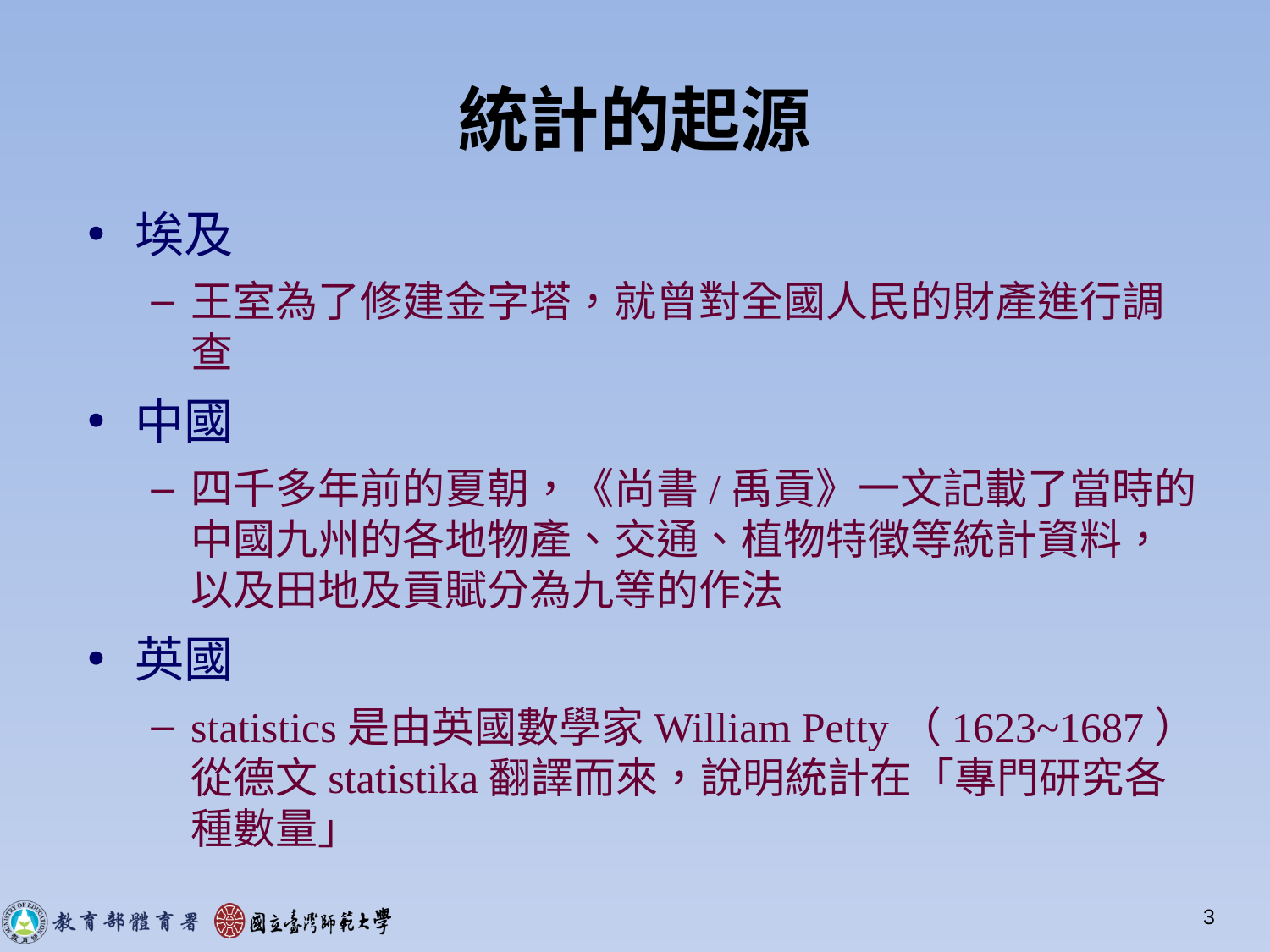

# 統計的起源
埃及
王室為了修建金字塔，就曾對全國人民的財產進行調查
中國
四千多年前的夏朝，《尚書/禹貢》一文記載了當時的中國九州的各地物產、交通、植物特徵等統計資料，以及田地及貢賦分為九等的作法
英國
statistics是由英國數學家William Petty（1623~1687）從德文statistika翻譯而來，說明統計在「專門研究各種數量」
3